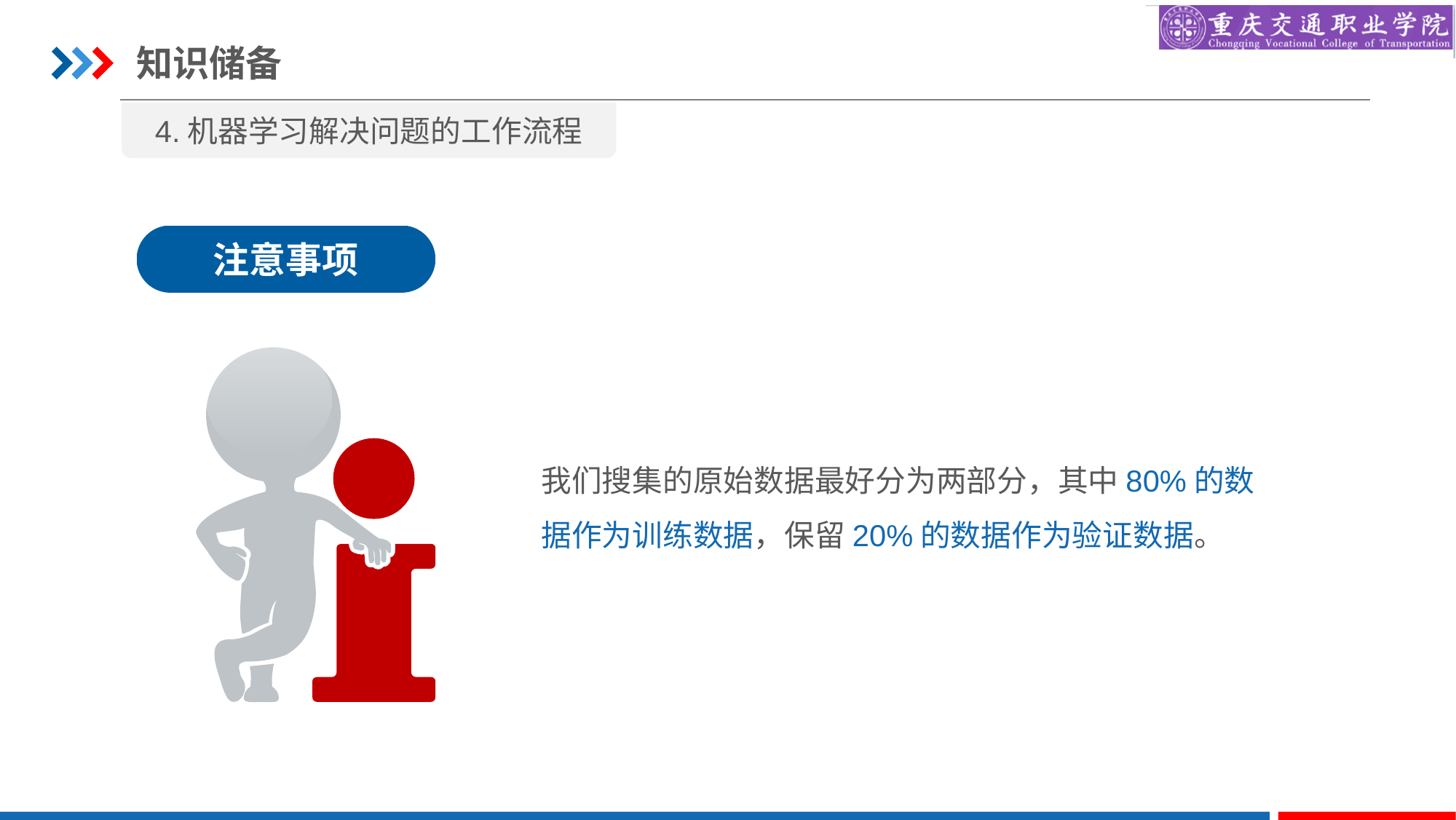

知识储备

4.机器学习解决问题的工作流程
注意事项

我们搜集的原始数据最好分为两部分，其中80%的数据作为训练数据，保留20%的数据作为验证数据。